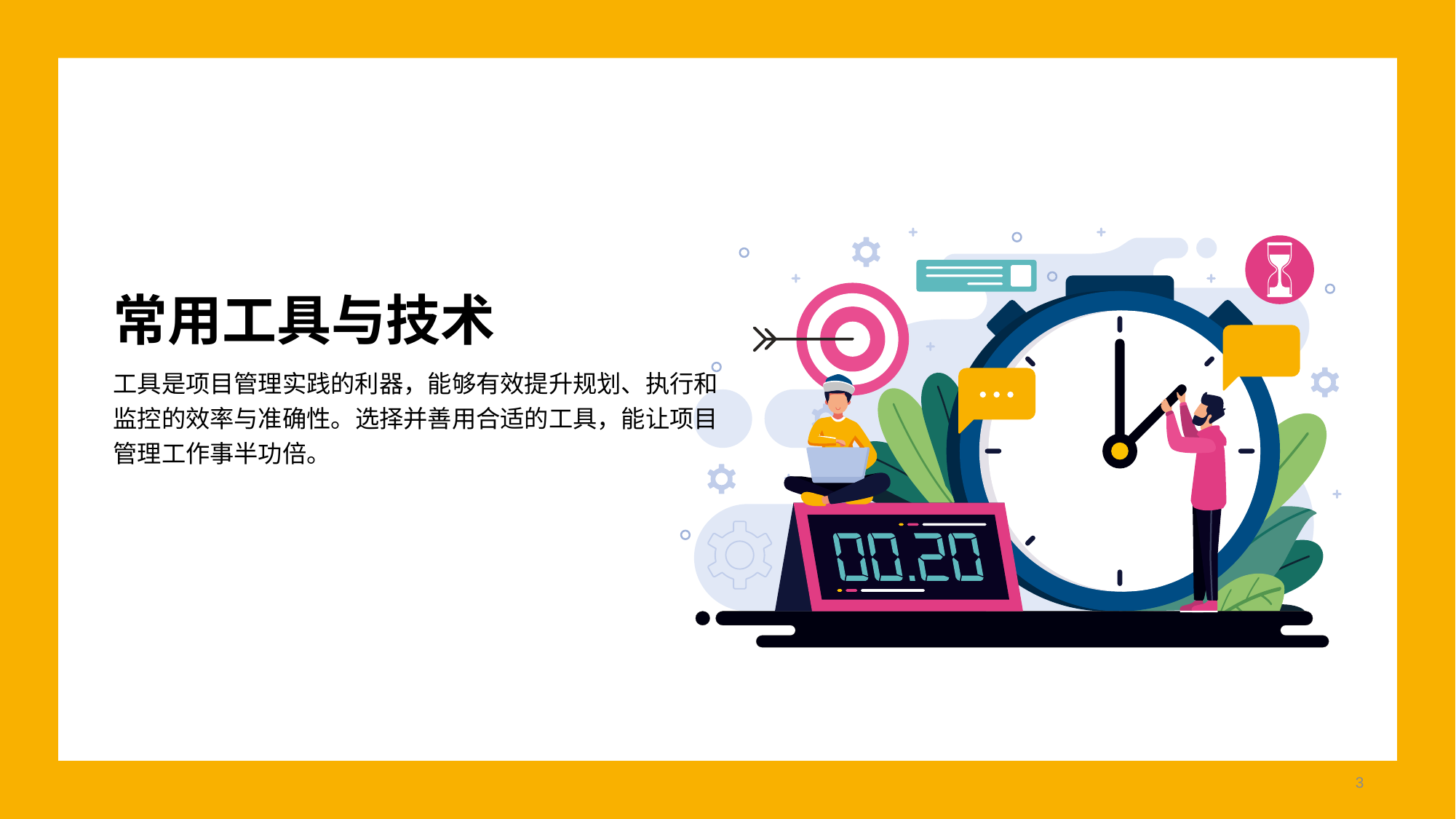

常用工具与技术
工具是项目管理实践的利器，能够有效提升规划、执行和监控的效率与准确性。选择并善用合适的工具，能让项目管理工作事半功倍。
3